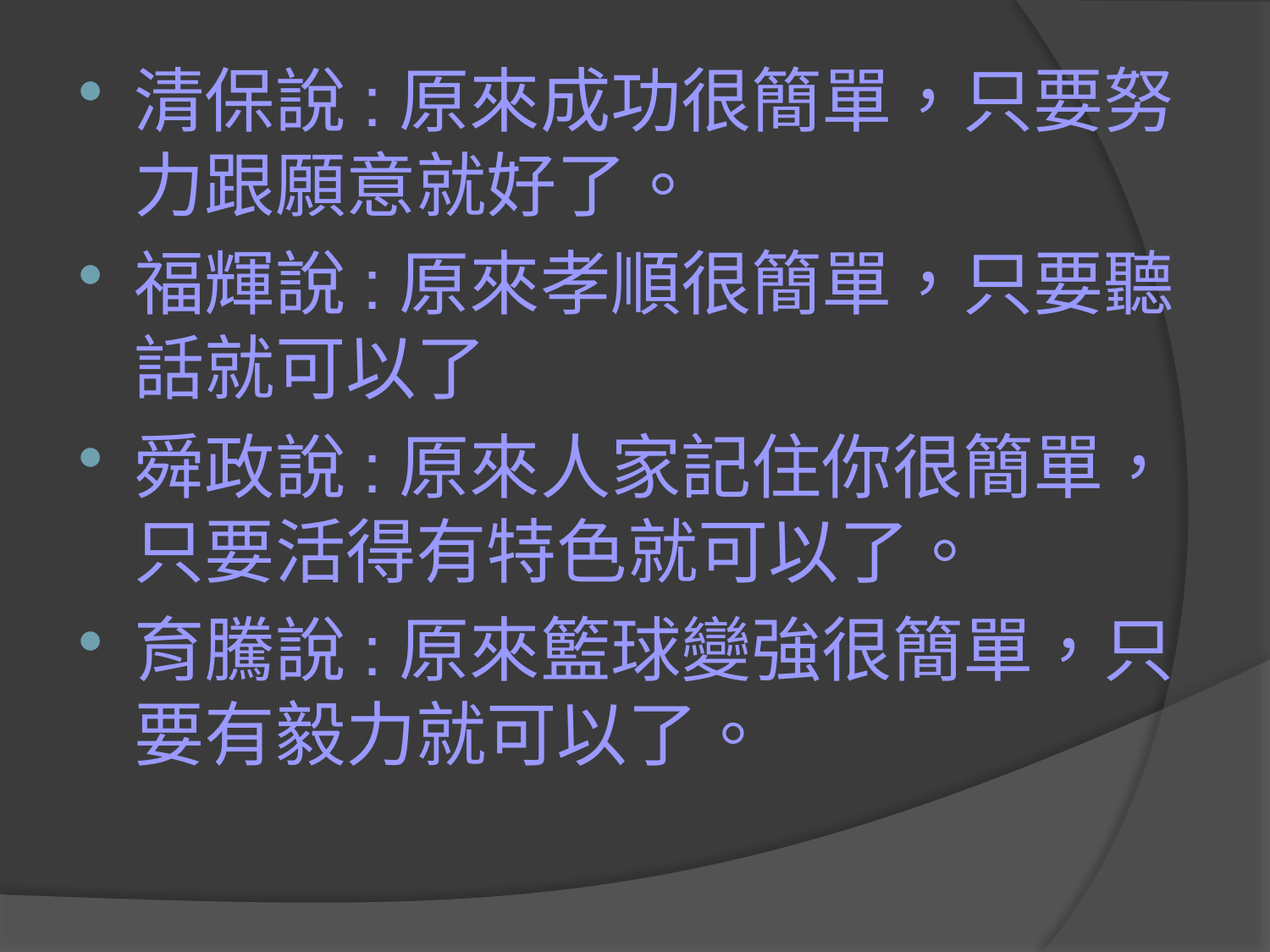

清保說:原來成功很簡單，只要努力跟願意就好了。
福輝說:原來孝順很簡單，只要聽話就可以了
舜政說:原來人家記住你很簡單，只要活得有特色就可以了。
育騰說:原來籃球變強很簡單，只要有毅力就可以了。